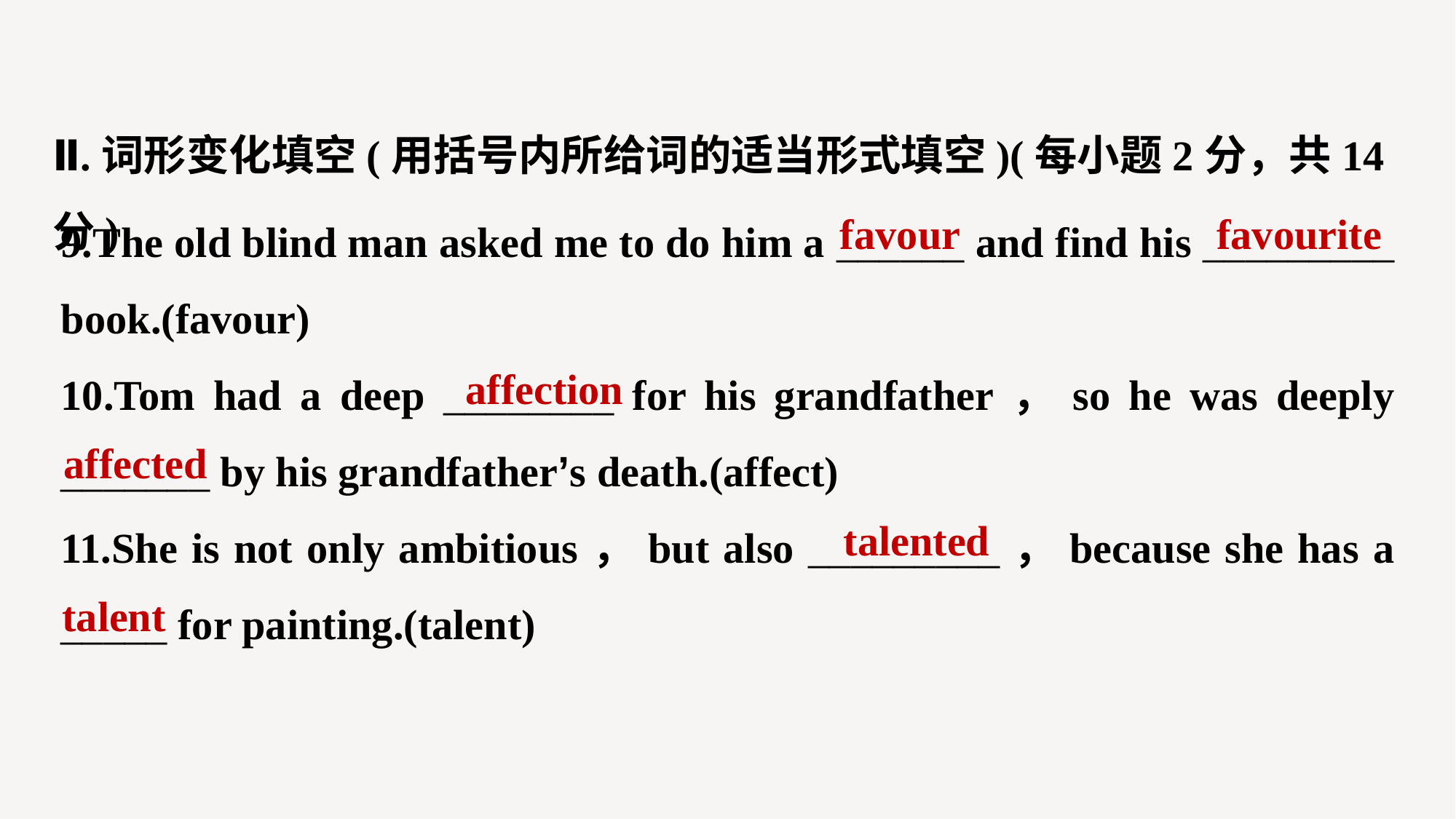

Ⅱ.词形变化填空(用括号内所给词的适当形式填空)(每小题2分，共14分)
9.The old blind man asked me to do him a ______ and find his _________ book.(favour)
10.Tom had a deep ________ for his grandfather，so he was deeply _______ by his grandfather’s death.(affect)
11.She is not only ambitious，but also _________，because she has a _____ for painting.(talent)
favour
 favourite
affection
affected
talented
talent